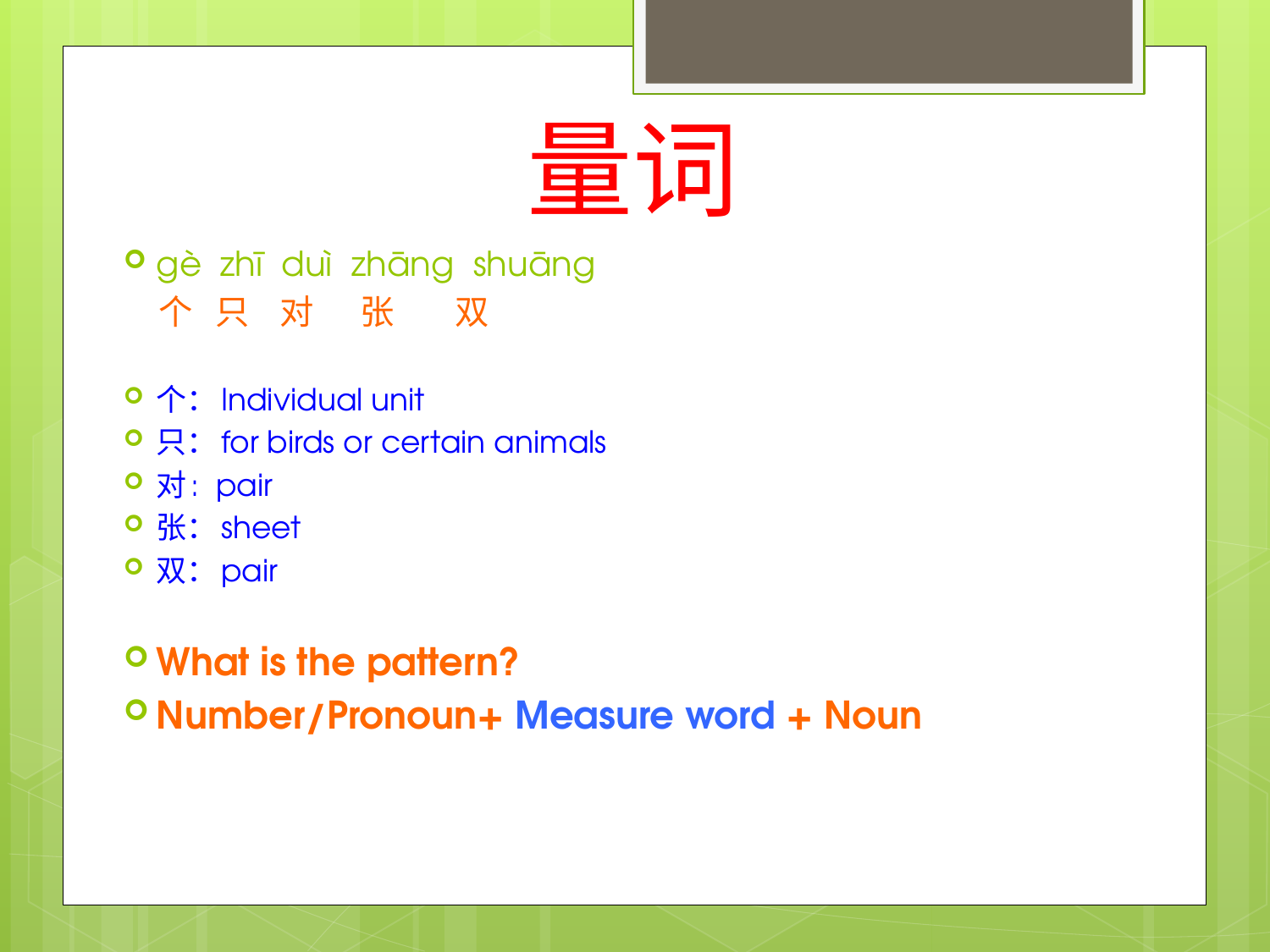

# 量词
gè  zhī  duì  zhāng  shuāng
    个   只    对      张        双

个：Individual unit
只：for birds or certain animals
对:  pair
张：sheet
双：pair

What is the pattern?
Number/Pronoun+ Measure word + Noun